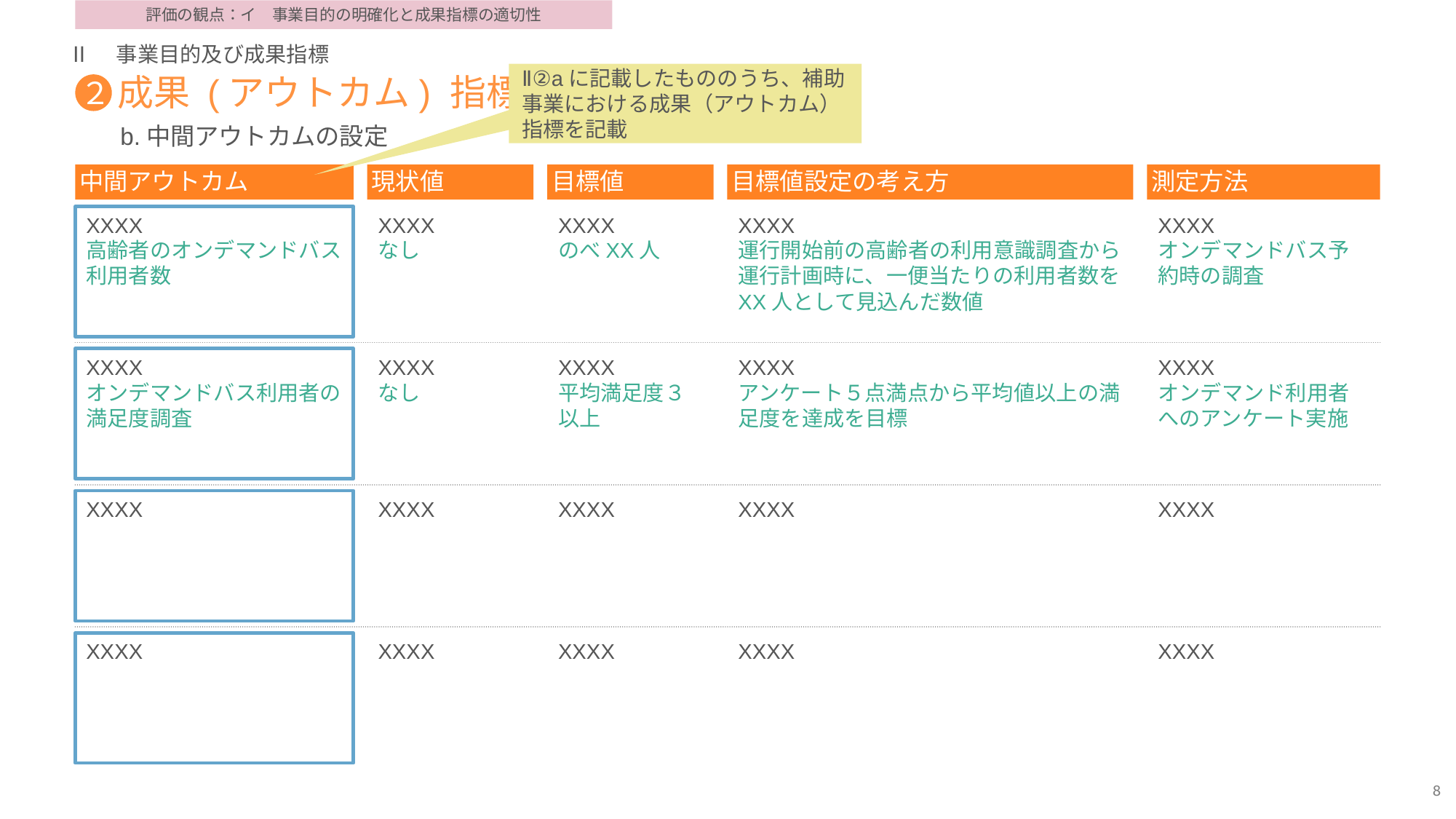

評価の観点：イ　事業目的の明確化と成果指標の適切性
Ⅱ　事業目的及び成果指標
Ⅱ②aに記載したもののうち、補助事業における成果（アウトカム）指標を記載
# 成果 (アウトカム) 指標 　b.中間アウトカムの設定
２
中間アウトカム
現状値
目標値
目標値設定の考え方
測定方法
XXXX
高齢者のオンデマンドバス
利用者数

XXXX
なし

XXXX
のべXX人
XXXX
運行開始前の高齢者の利用意識調査から運行計画時に、一便当たりの利用者数を
XX人として見込んだ数値

XXXX
オンデマンドバス予約時の調査

XXXX
オンデマンドバス利用者の
満足度調査

XXXX
なし

XXXX
平均満足度３以上
XXXX
アンケート５点満点から平均値以上の満足度を達成を目標
XXXX
オンデマンド利用者へのアンケート実施
XXXX
XXXX
XXXX
XXXX
XXXX
XXXX
XXXX
XXXX
XXXX
XXXX